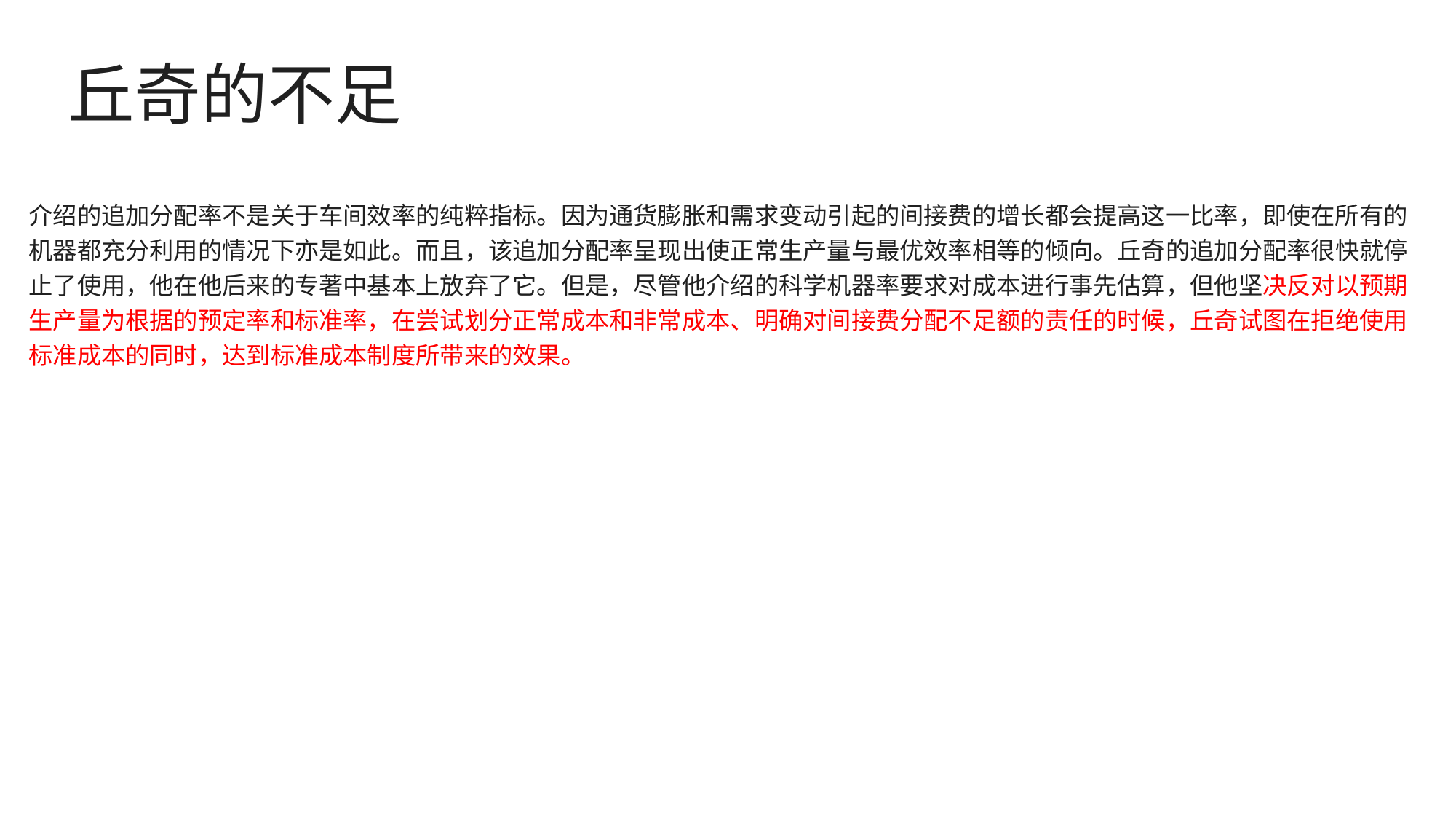

# 丘奇的不足
介绍的追加分配率不是关于车间效率的纯粹指标。因为通货膨胀和需求变动引起的间接费的增长都会提高这一比率，即使在所有的机器都充分利用的情况下亦是如此。而且，该追加分配率呈现出使正常生产量与最优效率相等的倾向。丘奇的追加分配率很快就停止了使用，他在他后来的专著中基本上放弃了它。但是，尽管他介绍的科学机器率要求对成本进行事先估算，但他坚决反对以预期生产量为根据的预定率和标准率，在尝试划分正常成本和非常成本、明确对间接费分配不足额的责任的时候，丘奇试图在拒绝使用标准成本的同时，达到标准成本制度所带来的效果。